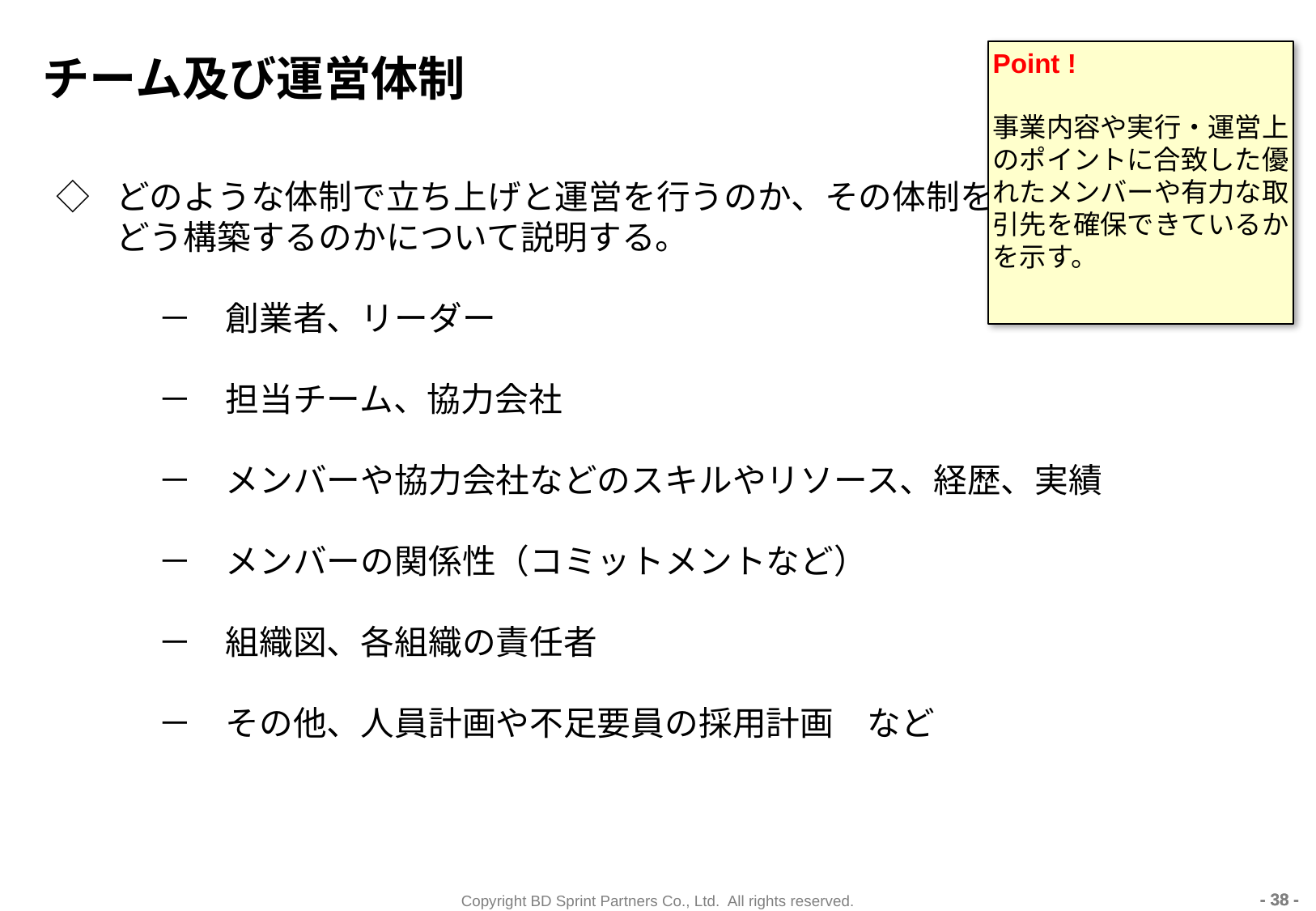

# チーム及び運営体制
Point !

事業内容や実行・運営上のポイントに合致した優れたメンバーや有力な取引先を確保できているかを示す。
◇	どのような体制で立ち上げと運営を行うのか、その体制を
	どう構築するのかについて説明する。

　　　－　創業者、リーダー

　　　－　担当チーム、協力会社

　　　－　メンバーや協力会社などのスキルやリソース、経歴、実績

　　　－　メンバーの関係性（コミットメントなど）

　　　－　組織図、各組織の責任者

　　　－　その他、人員計画や不足要員の採用計画　など